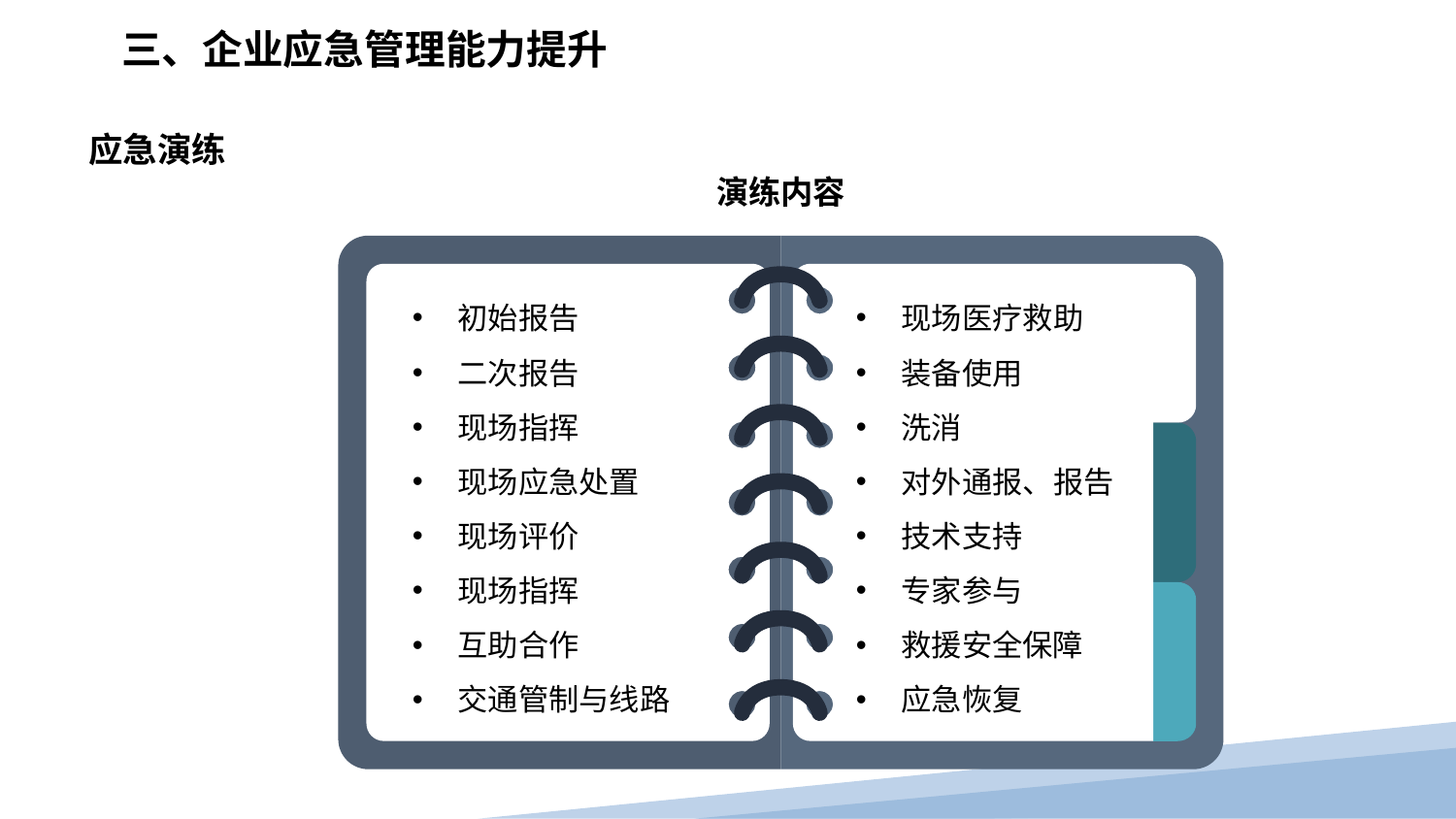

三、企业应急管理能力提升
应急演练
演练内容

初始报告
二次报告
现场指挥
现场应急处置
现场评价
现场指挥
互助合作
交通管制与线路
现场医疗救助
装备使用
洗消
对外通报、报告
技术支持
专家参与
救援安全保障
应急恢复